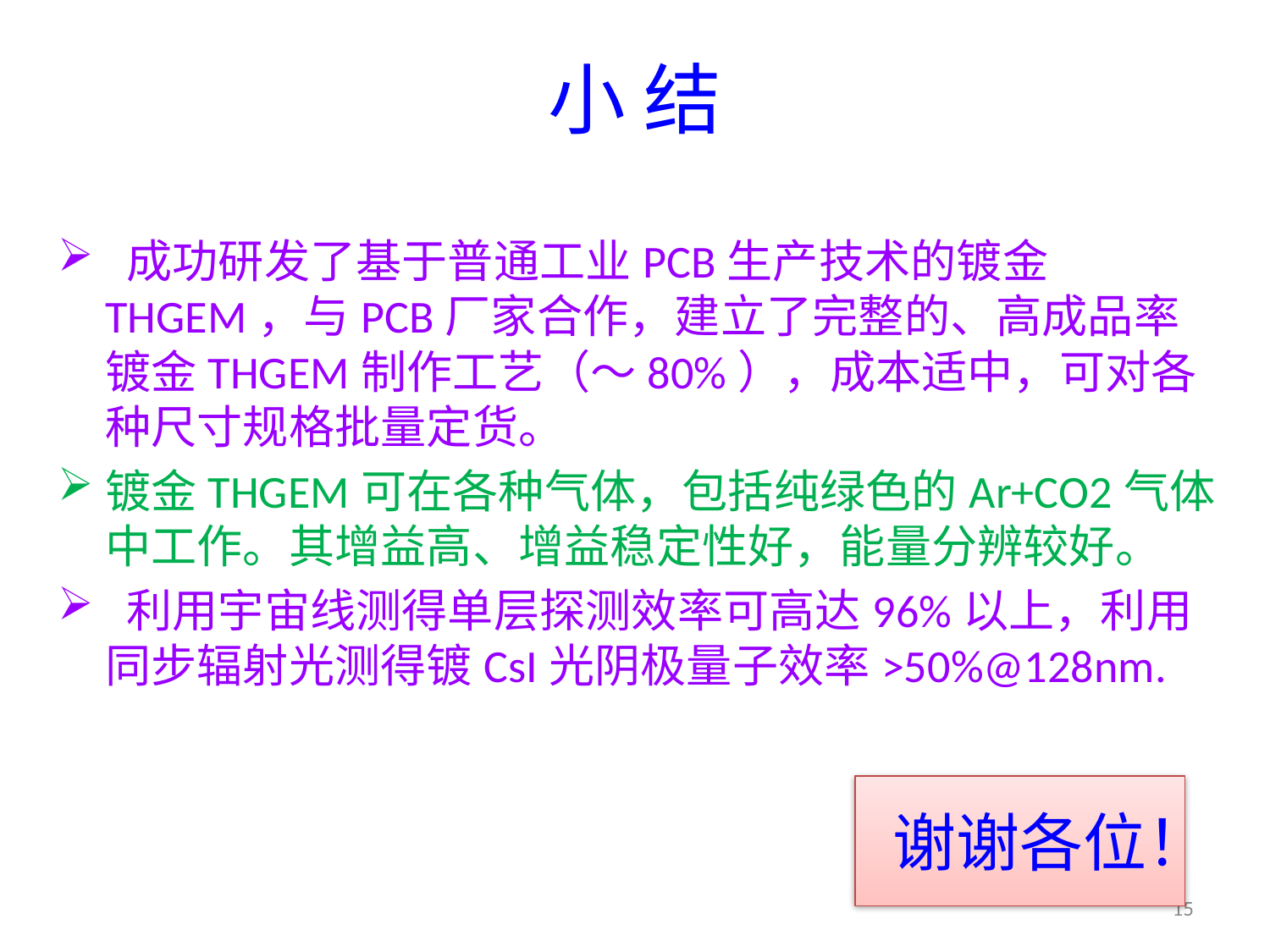

# 小 结
 成功研发了基于普通工业PCB生产技术的镀金THGEM，与PCB厂家合作，建立了完整的、高成品率镀金THGEM制作工艺（～80%），成本适中，可对各种尺寸规格批量定货。
镀金THGEM可在各种气体，包括纯绿色的Ar+CO2气体中工作。其增益高、增益稳定性好，能量分辨较好。
 利用宇宙线测得单层探测效率可高达96%以上，利用同步辐射光测得镀CsI光阴极量子效率>50%@128nm.

谢谢各位！
15